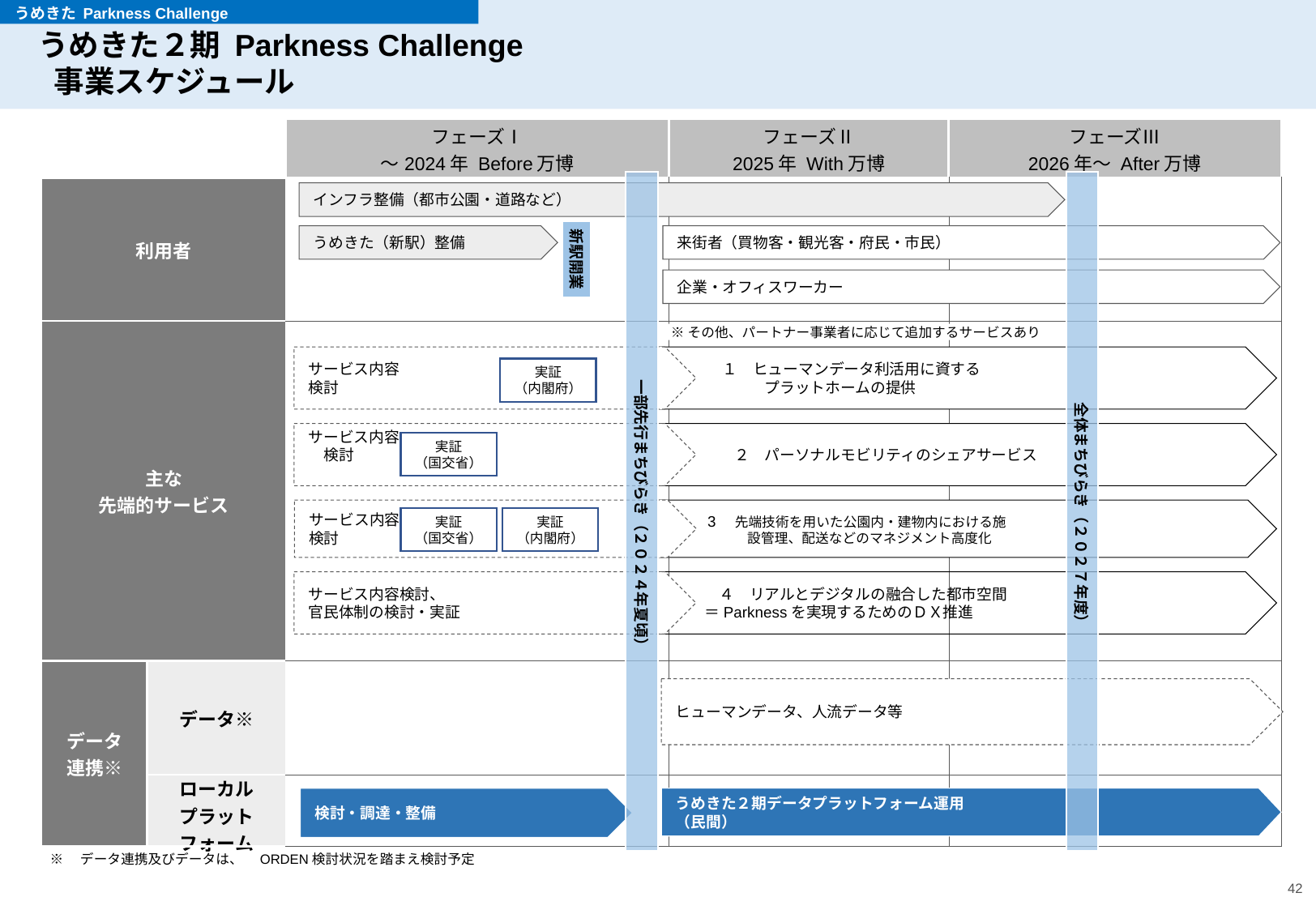

# うめきた２期 Parkness Challenge 事業スケジュール
　うめきた Parkness Challenge
|  |  | フェーズⅠ ～2024年 Before万博 | フェーズⅡ 2025年 With万博 | フェーズⅢ 2026年～ After万博 |
| --- | --- | --- | --- | --- |
| 利用者 |  |  |  |  |
| 主な 先端的サービス |  |  |  |  |
| データ 連携※ | データ※ |  |  |  |
|  | ローカル プラットフォーム |  |  |  |
要調整
（記載する場合でも記載内容は他のプロジェクトとの調整を希望します。）
一部先行まちびらき（２０２４年夏頃）
全体まちびらき（２０２７年度）
インフラ整備（都市公園・道路など）
新駅開業
うめきた（新駅）整備
来街者（買物客・観光客・府民・市民）
企業・オフィスワーカー
※その他、パートナー事業者に応じて追加するサービスあり
サービス内容
検討
　　　 １　ヒューマンデータ利活用に資する
　　　　　　プラットホームの提供
実証
（内閣府）
サービス内容
　検討
　　　　２　パーソナルモビリティのシェアサービス
実証
（国交省）
サービス内容
検討
        3　先端技術を用いた公園内・建物内における施
　　　　　  設管理、配送などのマネジメント高度化
実証
（国交省）
実証
（内閣府）
サービス内容検討、
官民体制の検討・実証
　　　４　リアルとデジタルの融合した都市空間
        ＝Parknessを実現するためのＤＸ推進
ヒューマンデータ、人流データ等
うめきた２期データプラットフォーム運用
（民間）
検討・調達・整備
※　データ連携及びデータは、　ORDEN検討状況を踏まえ検討予定
42